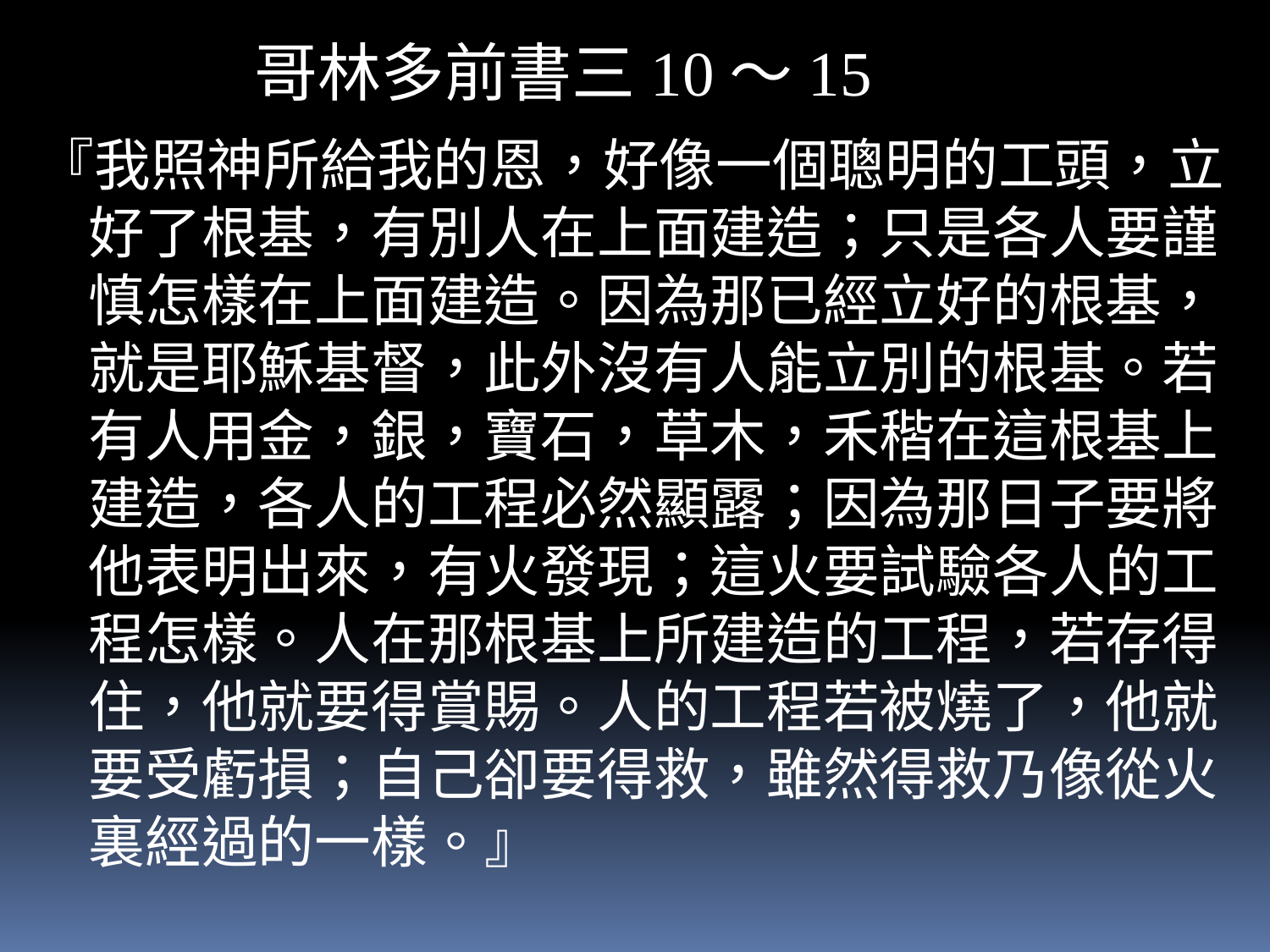

哥林多前書三10～15
『我照神所給我的恩，好像一個聰明的工頭，立好了根基，有別人在上面建造；只是各人要謹慎怎樣在上面建造。因為那已經立好的根基，就是耶穌基督，此外沒有人能立別的根基。若有人用金，銀，寶石，草木，禾稭在這根基上建造，各人的工程必然顯露；因為那日子要將他表明出來，有火發現；這火要試驗各人的工程怎樣。人在那根基上所建造的工程，若存得住，他就要得賞賜。人的工程若被燒了，他就要受虧損；自己卻要得救，雖然得救乃像從火裏經過的一樣。』